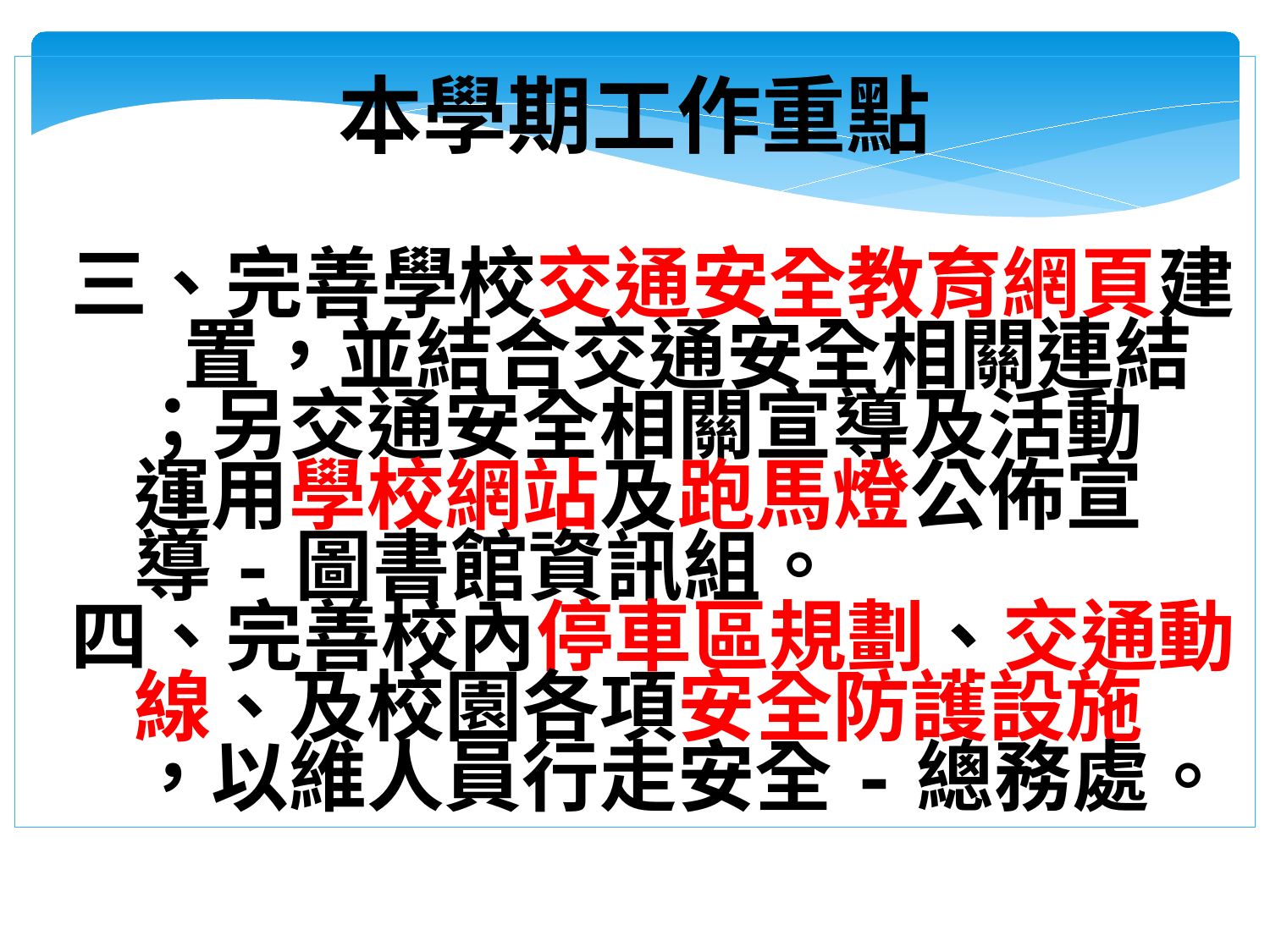

本學期工作重點

 三、完善學校交通安全教育網頁建
     置，並結合交通安全相關連結
     ；另交通安全相關宣導及活動
     運用學校網站及跑馬燈公佈宣
     導-圖書館資訊組。
 四、完善校內停車區規劃、交通動
     線、及校園各項安全防護設施
     ，以維人員行走安全-總務處。